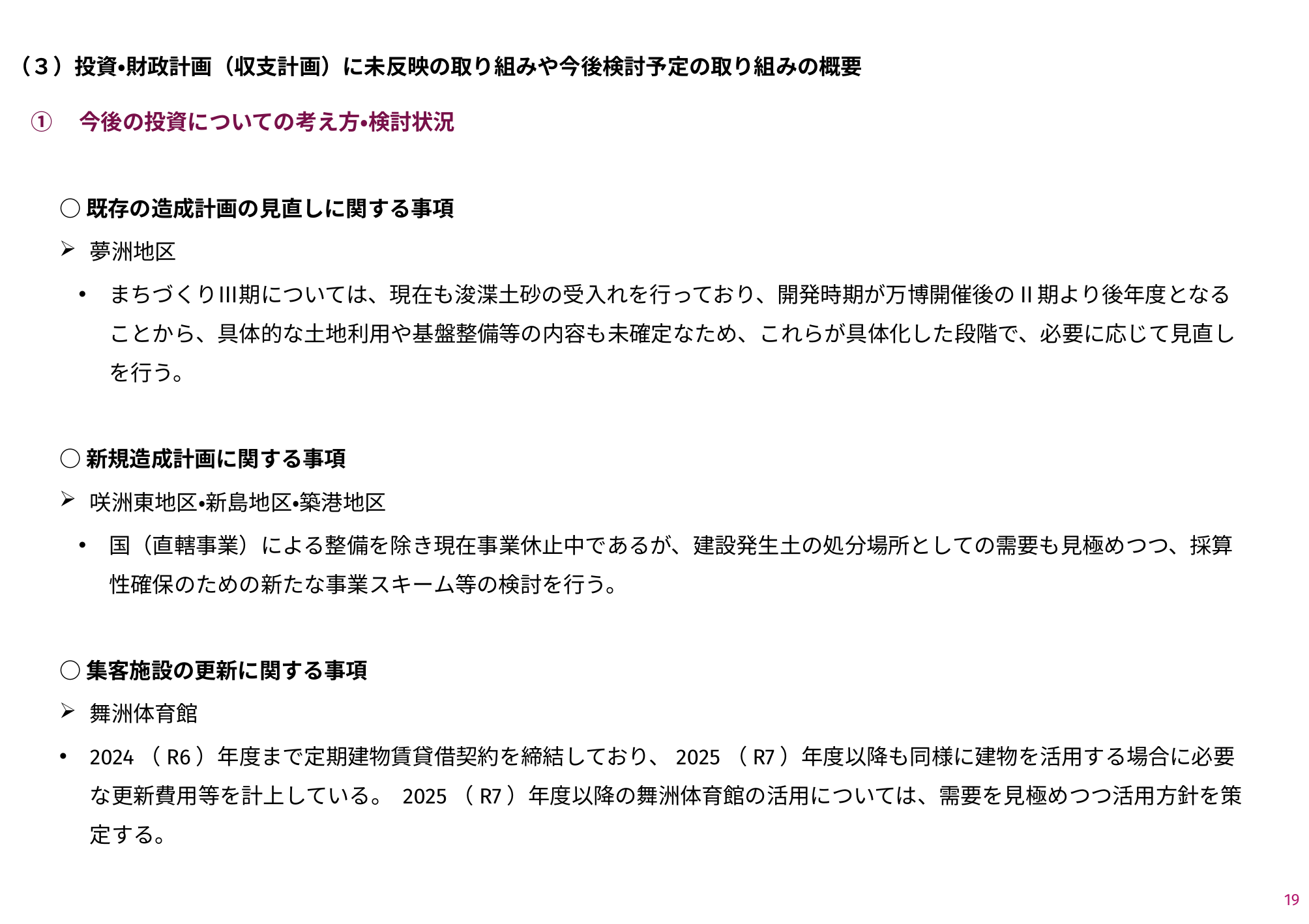

（３）投資・財政計画（収支計画）に未反映の取り組みや今後検討予定の取り組みの概要
①　今後の投資についての考え方・検討状況
○既存の造成計画の見直しに関する事項
夢洲地区
まちづくりⅢ期については、現在も浚渫土砂の受入れを行っており、開発時期が万博開催後のⅡ期より後年度となることから、具体的な土地利用や基盤整備等の内容も未確定なため、これらが具体化した段階で、必要に応じて見直しを行う。

○新規造成計画に関する事項
咲洲東地区・新島地区・築港地区
国（直轄事業）による整備を除き現在事業休止中であるが、建設発生土の処分場所としての需要も見極めつつ、採算性確保のための新たな事業スキーム等の検討を行う。

○集客施設の更新に関する事項
舞洲体育館
2024（R6）年度まで定期建物賃貸借契約を締結しており、2025（R7）年度以降も同様に建物を活用する場合に必要な更新費用等を計上している。 2025（R7）年度以降の舞洲体育館の活用については、需要を見極めつつ活用方針を策定する。
19